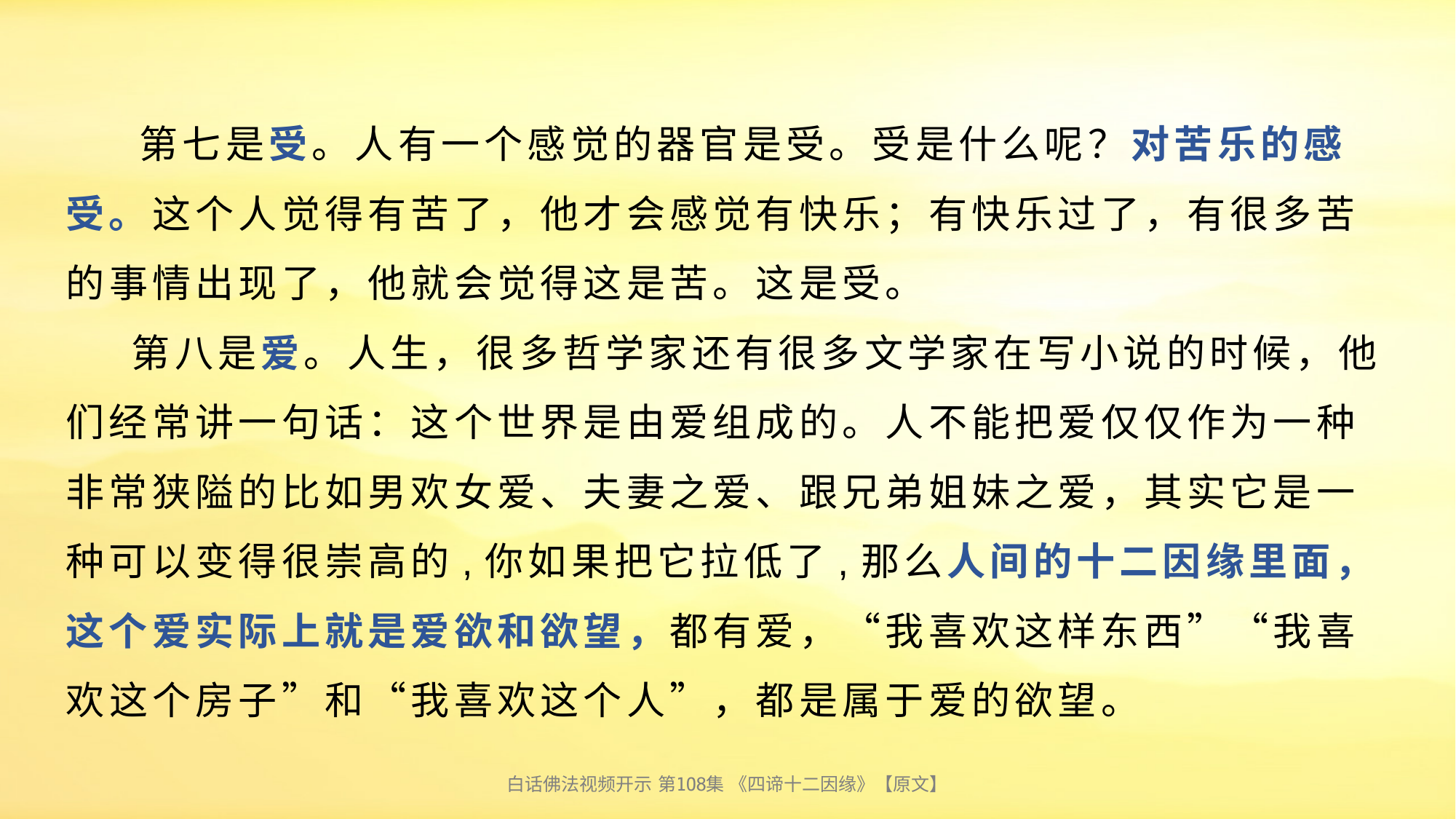

# 第七是受。人有一个感觉的器官是受。受是什么呢？对苦乐的感受。这个人觉得有苦了，他才会感觉有快乐；有快乐过了，有很多苦的事情出现了，他就会觉得这是苦。这是受。 第八是爱。人生，很多哲学家还有很多文学家在写小说的时候，他们经常讲一句话：这个世界是由爱组成的。人不能把爱仅仅作为一种非常狭隘的比如男欢女爱、夫妻之爱、跟兄弟姐妹之爱，其实它是一种可以变得很崇高的,你如果把它拉低了,那么人间的十二因缘里面，这个爱实际上就是爱欲和欲望，都有爱，“我喜欢这样东西”“我喜欢这个房子”和“我喜欢这个人”，都是属于爱的欲望。
白话佛法视频开示 第108集 《四谛十二因缘》【原文】